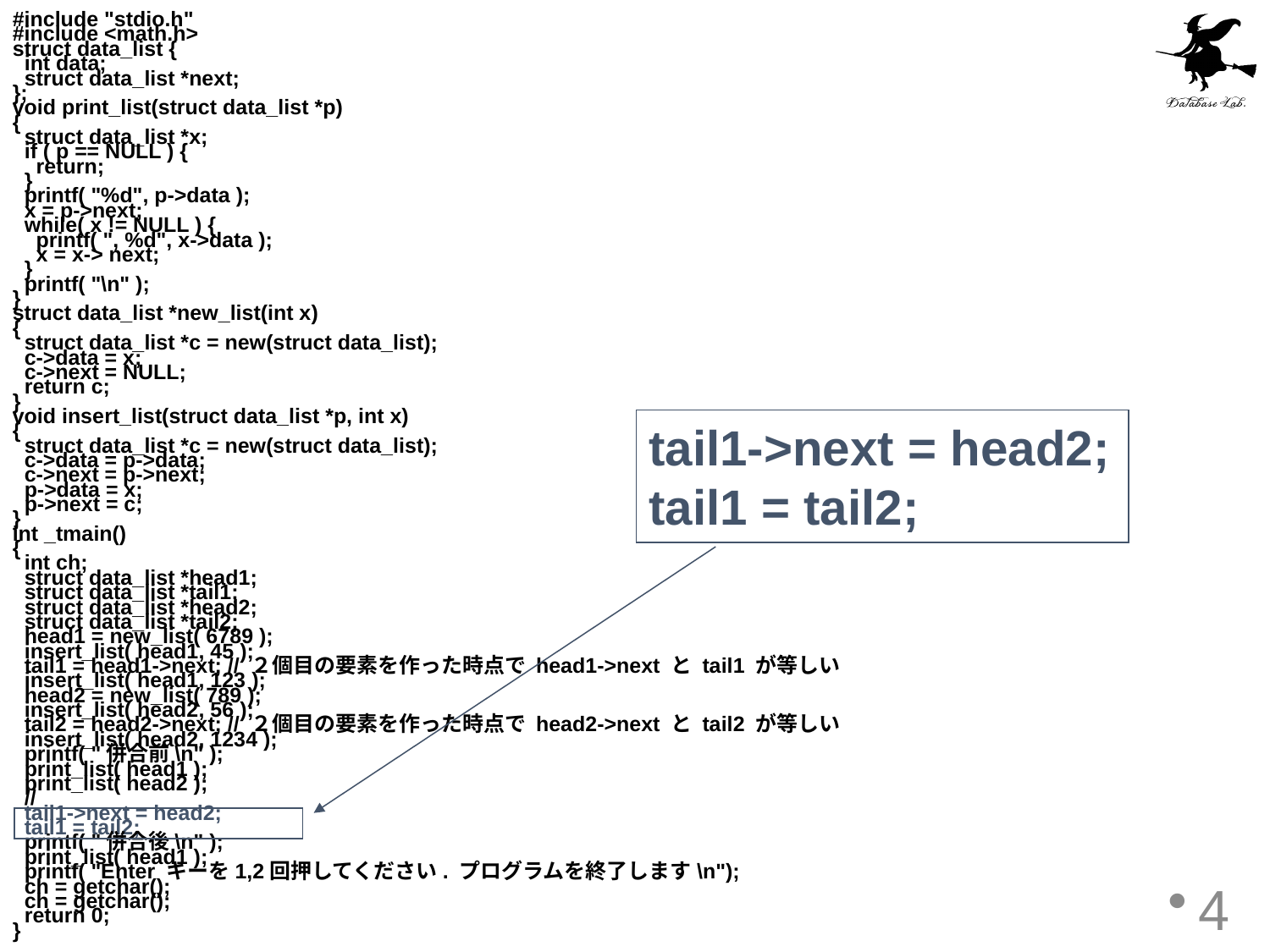

#include "stdio.h"
#include <math.h>
struct data_list {
  int data;
  struct data_list *next;
};
void print_list(struct data_list *p)
{
  struct data_list *x;
  if ( p == NULL ) {
    return;
  }
  printf( "%d", p->data );
  x = p->next;
  while( x != NULL ) {
    printf( ", %d", x->data );
    x = x-> next;
  }
  printf( "\n" );
}
struct data_list *new_list(int x)
{
  struct data_list *c = new(struct data_list);
  c->data = x;
  c->next = NULL;
  return c;
}
void insert_list(struct data_list *p, int x)
{
  struct data_list *c = new(struct data_list);
  c->data = p->data;
  c->next = p->next;
  p->data = x;
  p->next = c;
}
int _tmain()
{
  int ch;
  struct data_list *head1;
  struct data_list *tail1;
  struct data_list *head2;
  struct data_list *tail2;
  head1 = new_list( 6789 );
  insert_list( head1, 45 );
  tail1 = head1->next; // ２個目の要素を作った時点で head1->next と tail1 が等しい
  insert_list( head1, 123 );
  head2 = new_list( 789 );
  insert_list( head2, 56 );
  tail2 = head2->next; // ２個目の要素を作った時点で head2->next と tail2 が等しい
  insert_list( head2, 1234 );
  printf( "併合前\n" );
  print_list( head1 );
  print_list( head2 );
  //
  tail1->next = head2;
  tail1 = tail2;
  printf( "併合後\n" );
  print_list( head1 );
  printf( "Enter キーを1,2回押してください. プログラムを終了します\n");
  ch = getchar();
  ch = getchar();
  return 0;
}

tail1->next = head2;
tail1 = tail2;

4